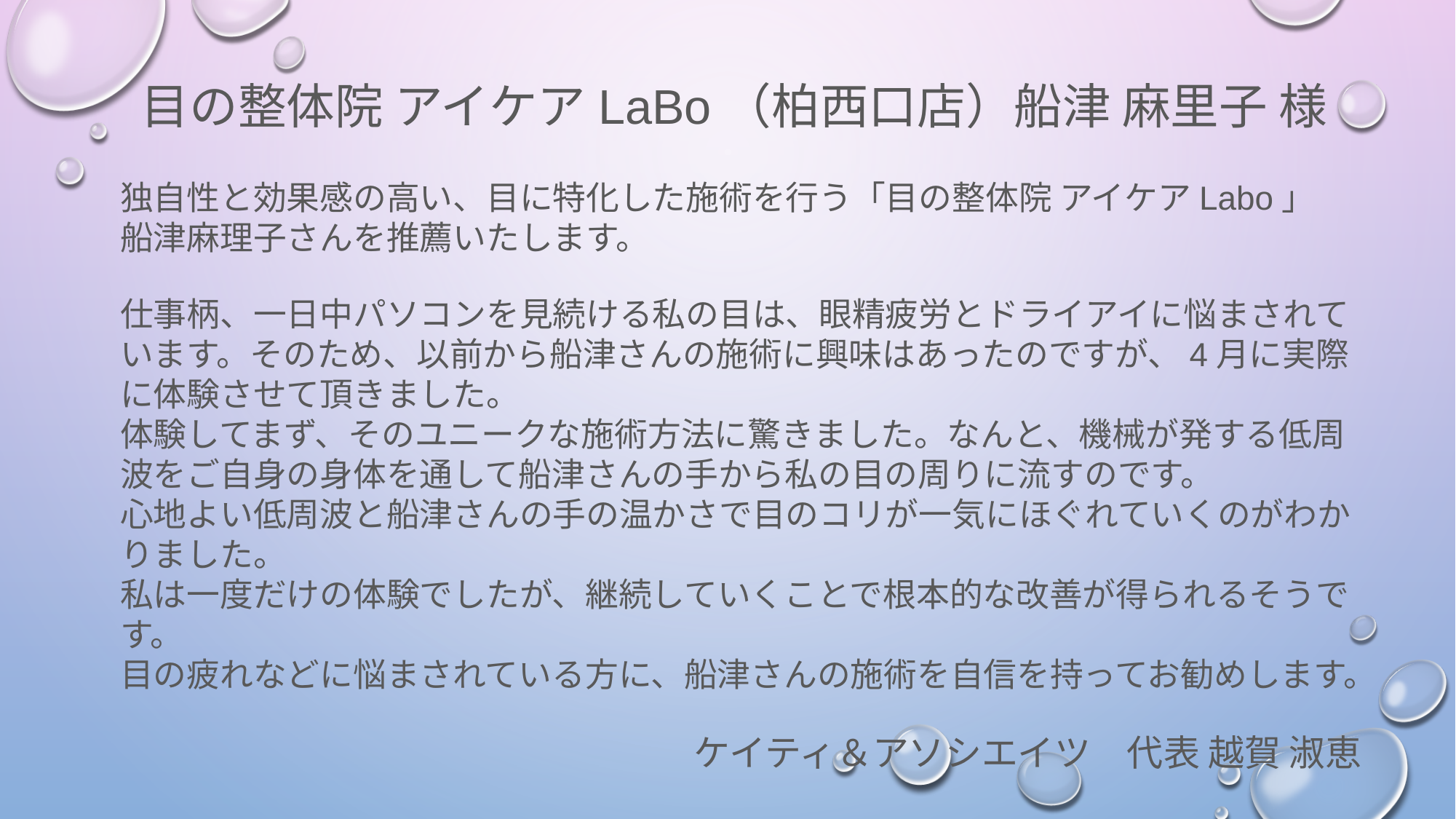

目の整体院 アイケアLaBo（柏西口店）船津 麻里子 様
独自性と効果感の高い、目に特化した施術を行う「目の整体院 アイケアLabo」　船津麻理子さんを推薦いたします。

仕事柄、一日中パソコンを見続ける私の目は、眼精疲労とドライアイに悩まされています。そのため、以前から船津さんの施術に興味はあったのですが、4月に実際に体験させて頂きました。
体験してまず、そのユニークな施術方法に驚きました。なんと、機械が発する低周波をご自身の身体を通して船津さんの手から私の目の周りに流すのです。
心地よい低周波と船津さんの手の温かさで目のコリが一気にほぐれていくのがわかりました。
私は一度だけの体験でしたが、継続していくことで根本的な改善が得られるそうです。
目の疲れなどに悩まされている方に、船津さんの施術を自信を持ってお勧めします。

ケイティ＆アソシエイツ　代表 越賀 淑恵